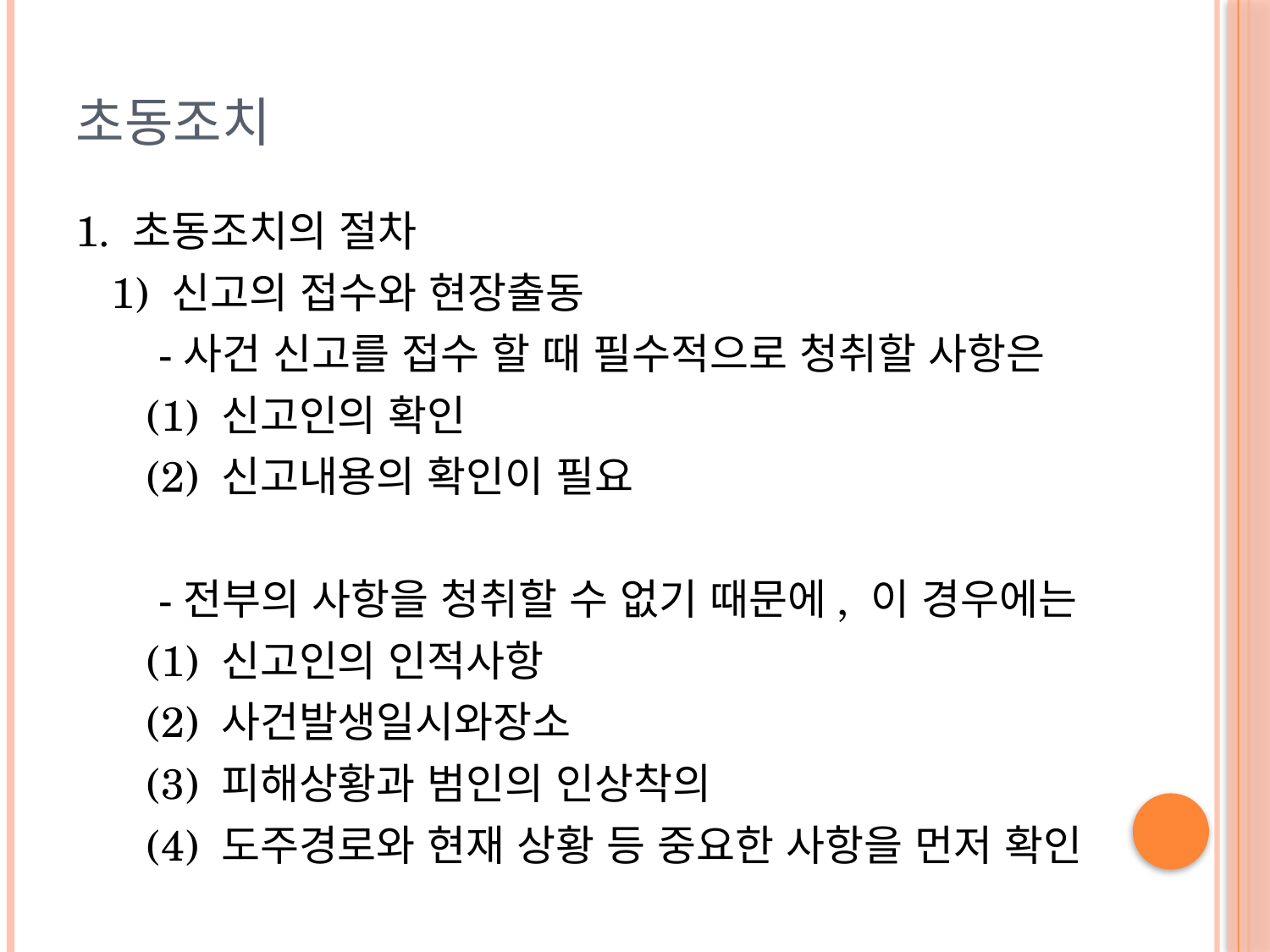

# 초동조치
1. 초동조치의 절차
   1) 신고의 접수와 현장출동
       -사건 신고를 접수 할 때 필수적으로 청취할 사항은
      (1) 신고인의 확인
      (2) 신고내용의 확인이 필요

       -전부의 사항을 청취할 수 없기 때문에, 이 경우에는
      (1) 신고인의 인적사항
      (2) 사건발생일시와장소
      (3) 피해상황과 범인의 인상착의
      (4) 도주경로와 현재 상황 등 중요한 사항을 먼저 확인